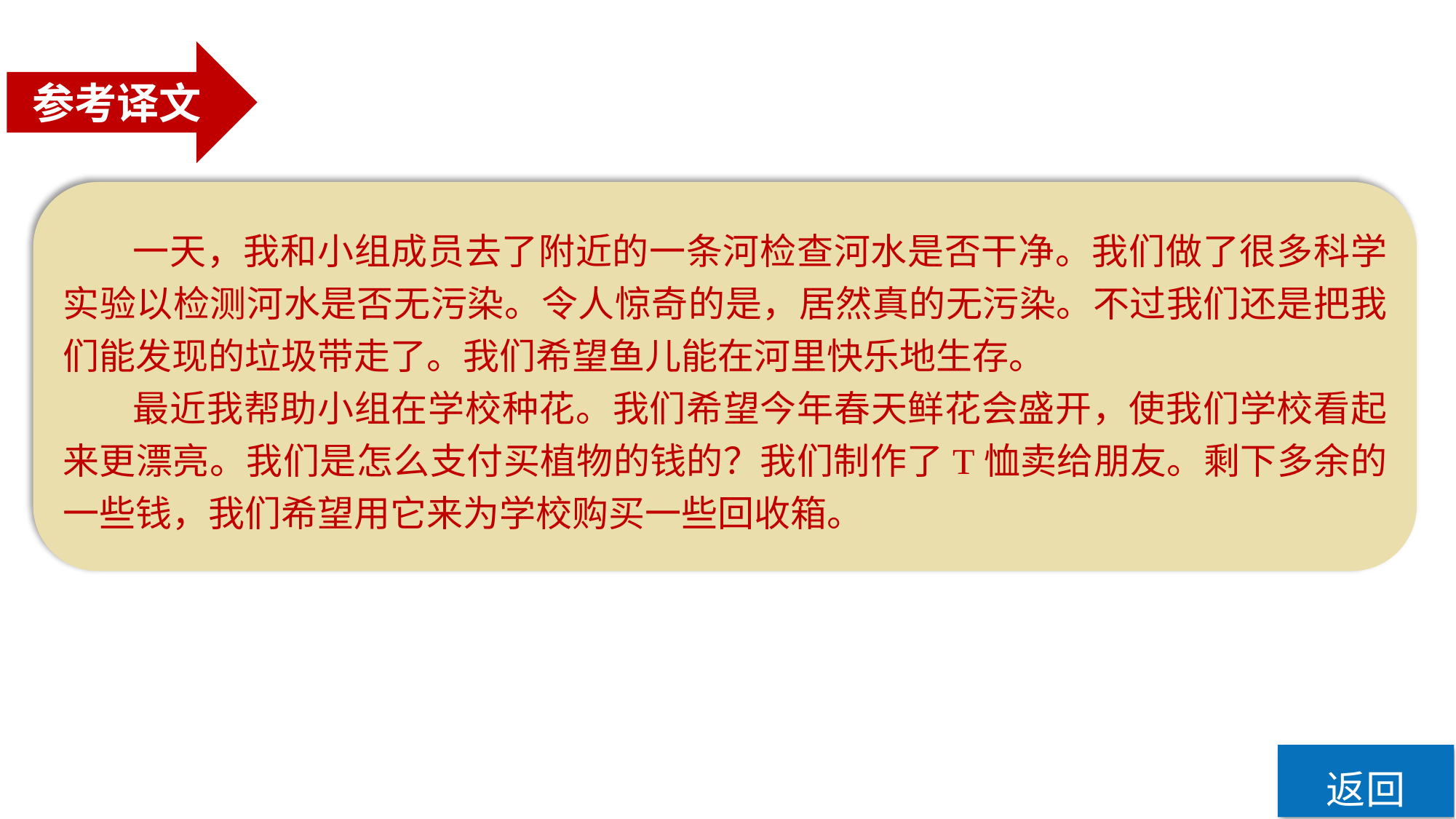

参考译文
       一天，我和小组成员去了附近的一条河检查河水是否干净。我们做了很多科学实验以检测河水是否无污染。令人惊奇的是，居然真的无污染。不过我们还是把我们能发现的垃圾带走了。我们希望鱼儿能在河里快乐地生存。
       最近我帮助小组在学校种花。我们希望今年春天鲜花会盛开，使我们学校看起来更漂亮。我们是怎么支付买植物的钱的？我们制作了T恤卖给朋友。剩下多余的一些钱，我们希望用它来为学校购买一些回收箱。
返回